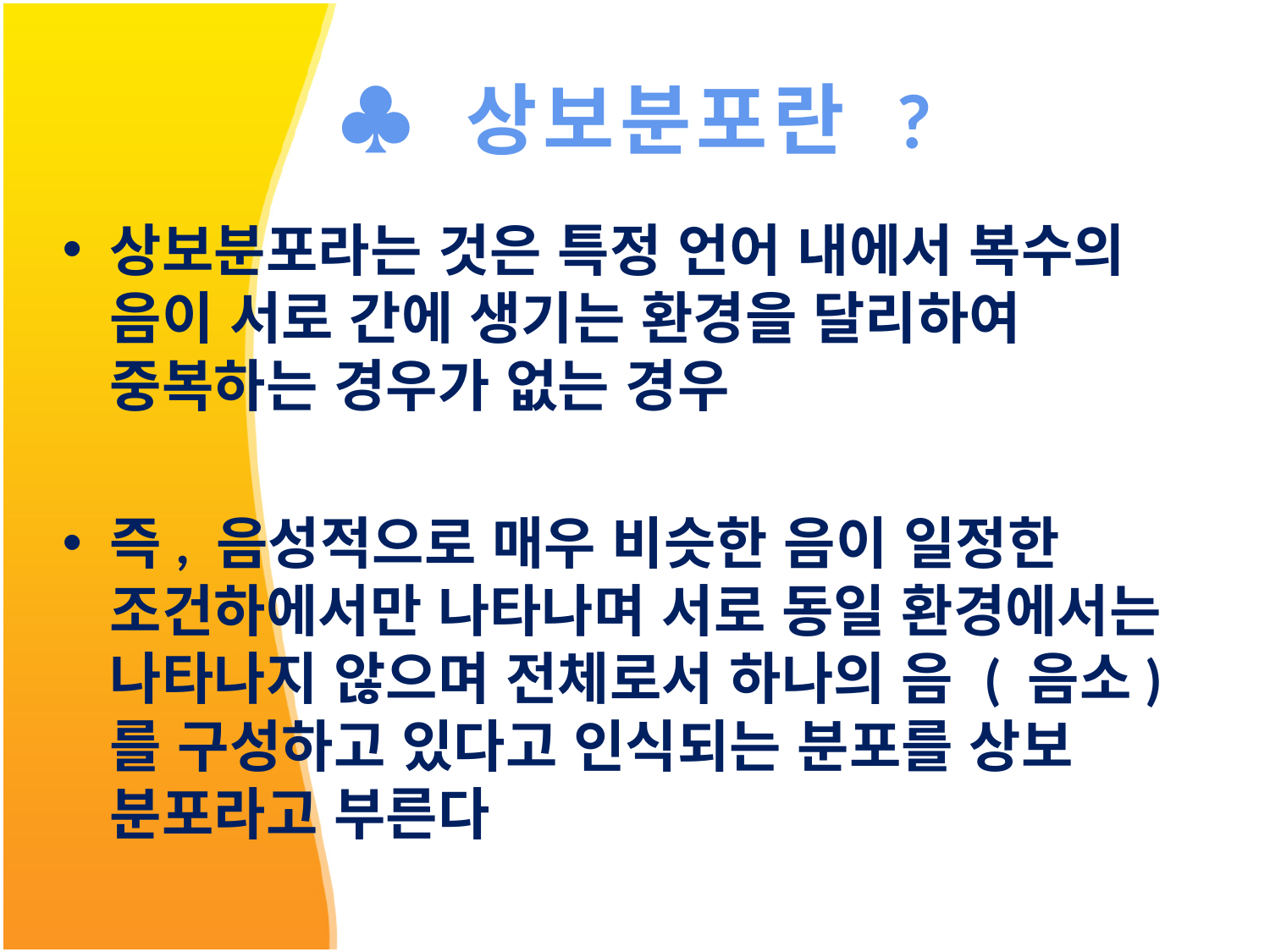

# ♣ 상보분포란 ?
상보분포라는 것은 특정 언어 내에서 복수의 음이 서로 간에 생기는 환경을 달리하여 중복하는 경우가 없는 경우

즉, 음성적으로 매우 비슷한 음이 일정한 조건하에서만 나타나며 서로 동일 환경에서는 나타나지 않으며 전체로서 하나의 음 ( 음소)를 구성하고 있다고 인식되는 분포를 상보 분포라고 부른다